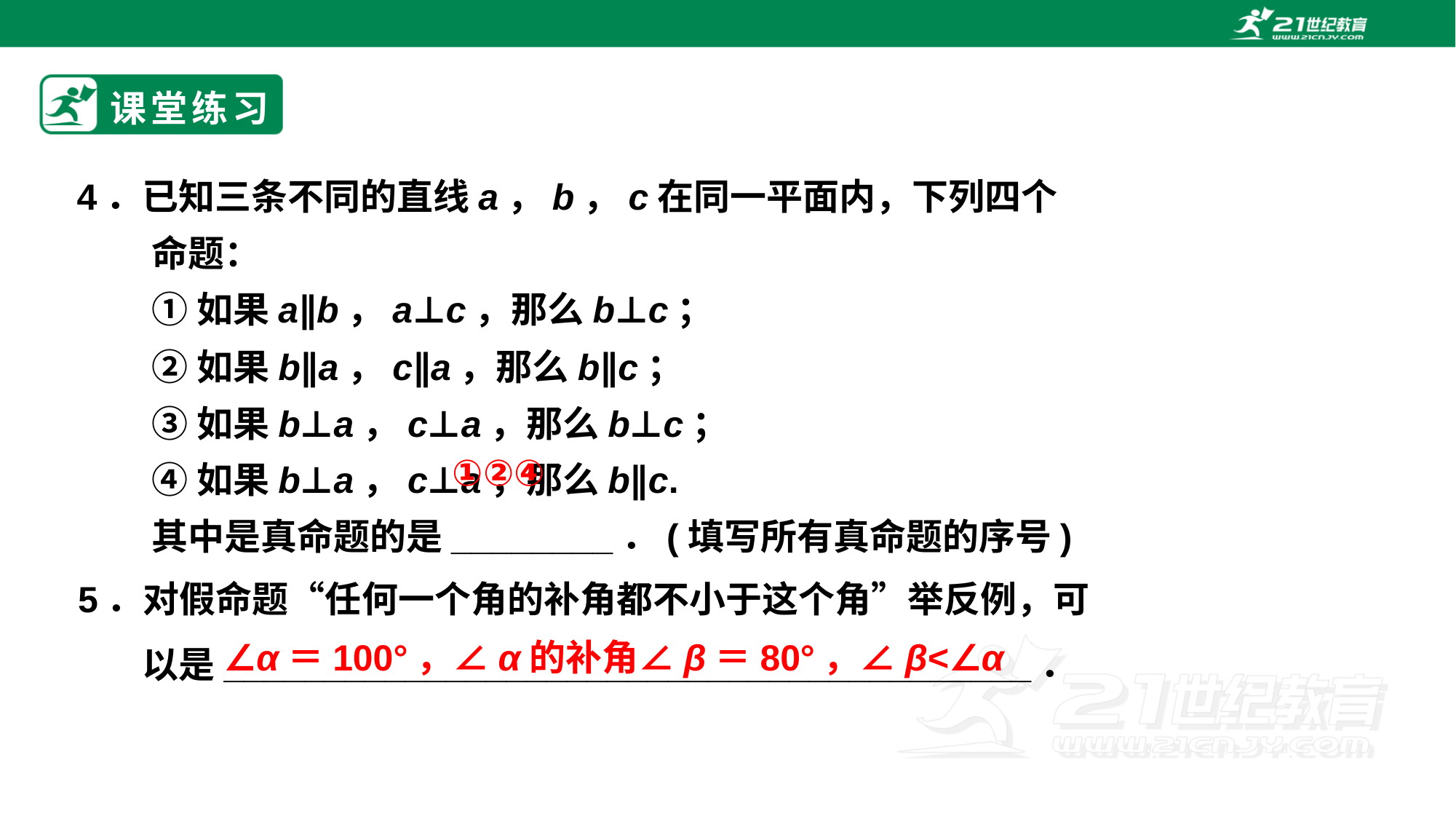

# 课堂练习
4．已知三条不同的直线a，b，c在同一平面内，下列四个命题：
①如果a∥b，a⊥c，那么b⊥c；
②如果b∥a，c∥a，那么b∥c；
③如果b⊥a，c⊥a，那么b⊥c；
④如果b⊥a，c⊥a，那么b∥c.
其中是真命题的是________．(填写所有真命题的序号)
①②④
5．对假命题“任何一个角的补角都不小于这个角”举反例，可以是________________________________________．
∠α＝100°，∠α的补角∠β＝80°，∠β<∠α